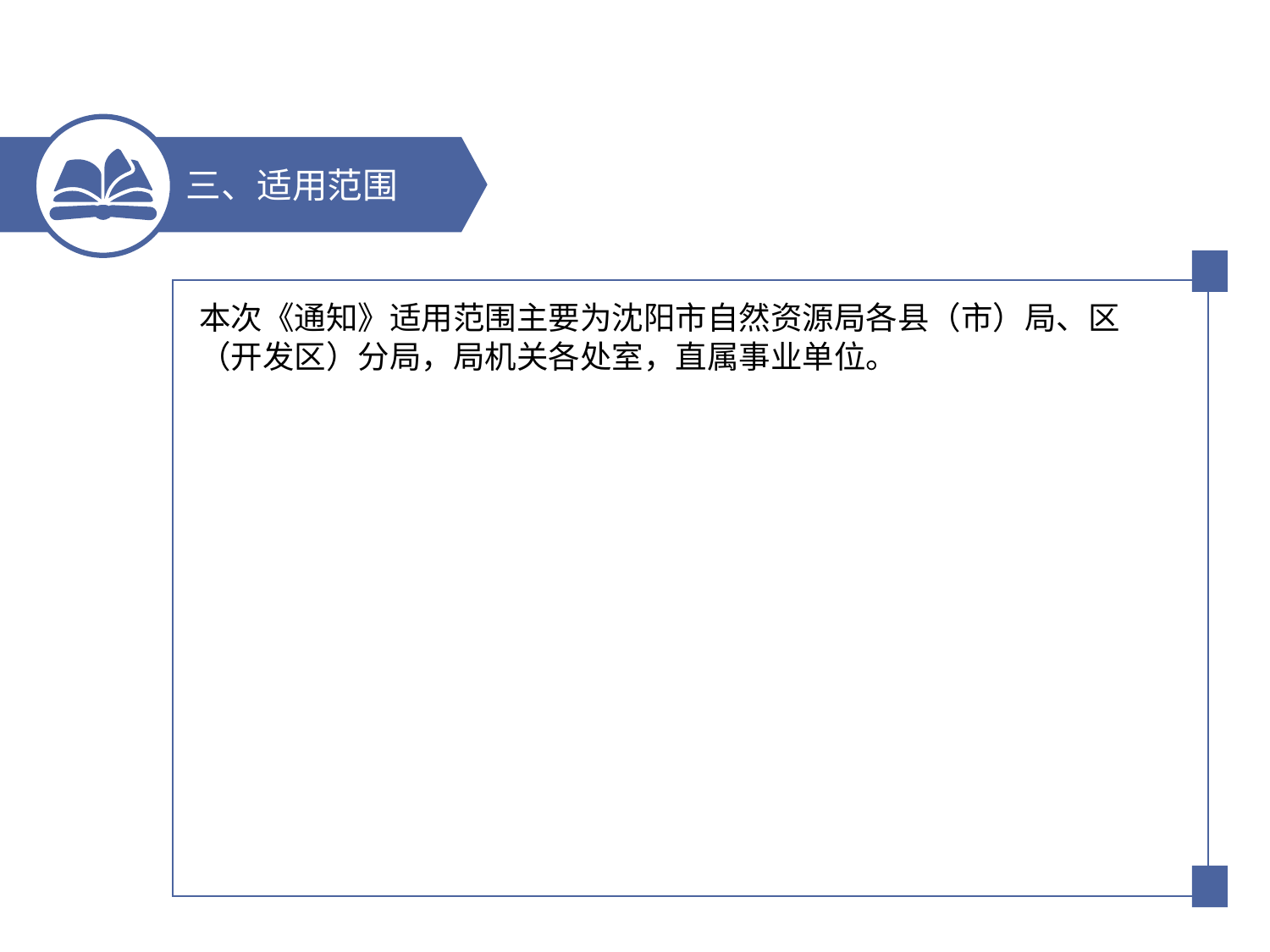

三、适用范围

本次《通知》适用范围主要为沈阳市自然资源局各县（市）局、区（开发区）分局，局机关各处室，直属事业单位。